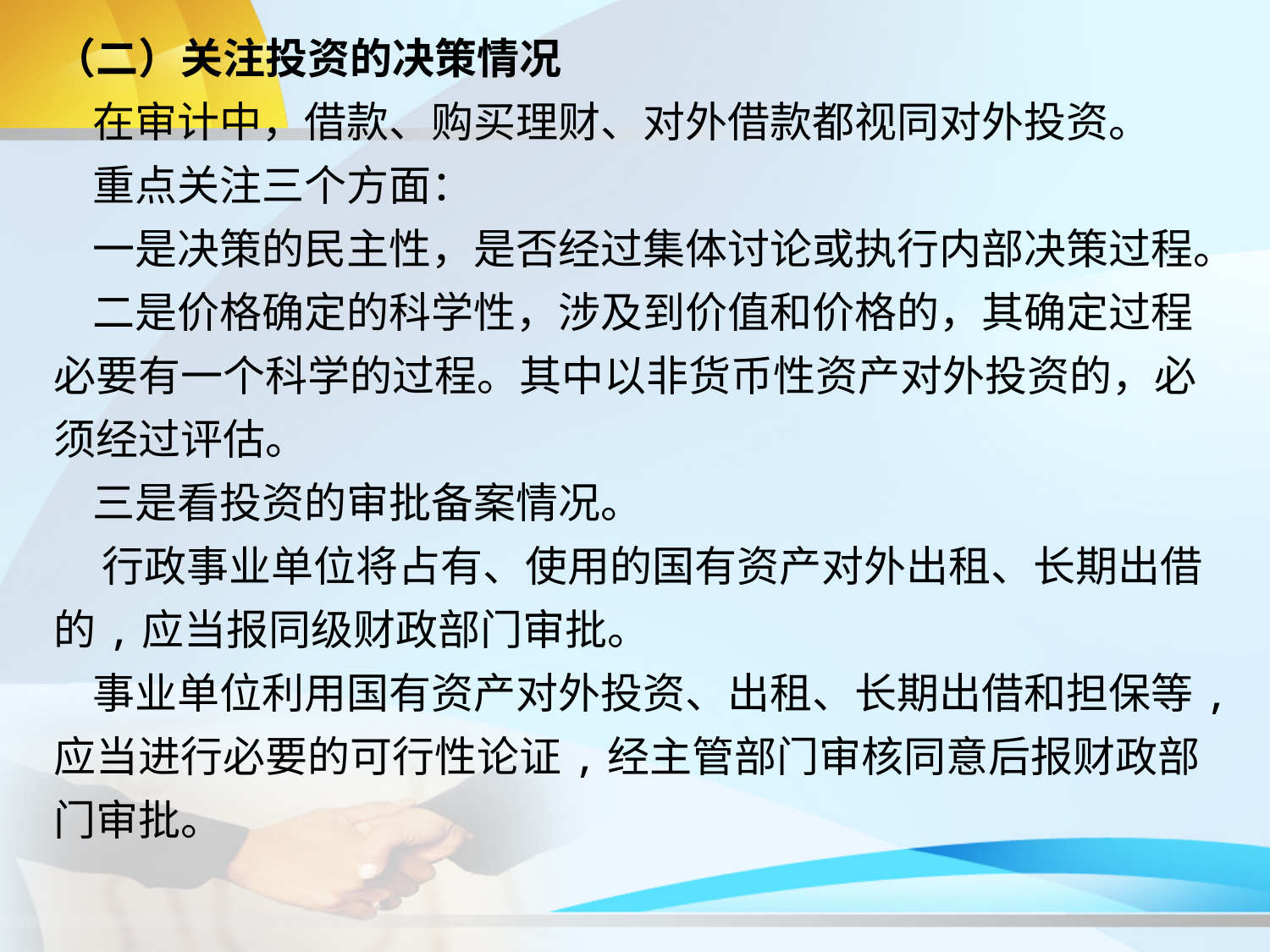

（二）关注投资的决策情况
   在审计中，借款、购买理财、对外借款都视同对外投资。
   重点关注三个方面：
   一是决策的民主性，是否经过集体讨论或执行内部决策过程。
   二是价格确定的科学性，涉及到价值和价格的，其确定过程必要有一个科学的过程。其中以非货币性资产对外投资的，必须经过评估。
   三是看投资的审批备案情况。
    行政事业单位将占有、使用的国有资产对外出租、长期出借的,应当报同级财政部门审批。
   事业单位利用国有资产对外投资、出租、长期出借和担保等,应当进行必要的可行性论证,经主管部门审核同意后报财政部门审批。